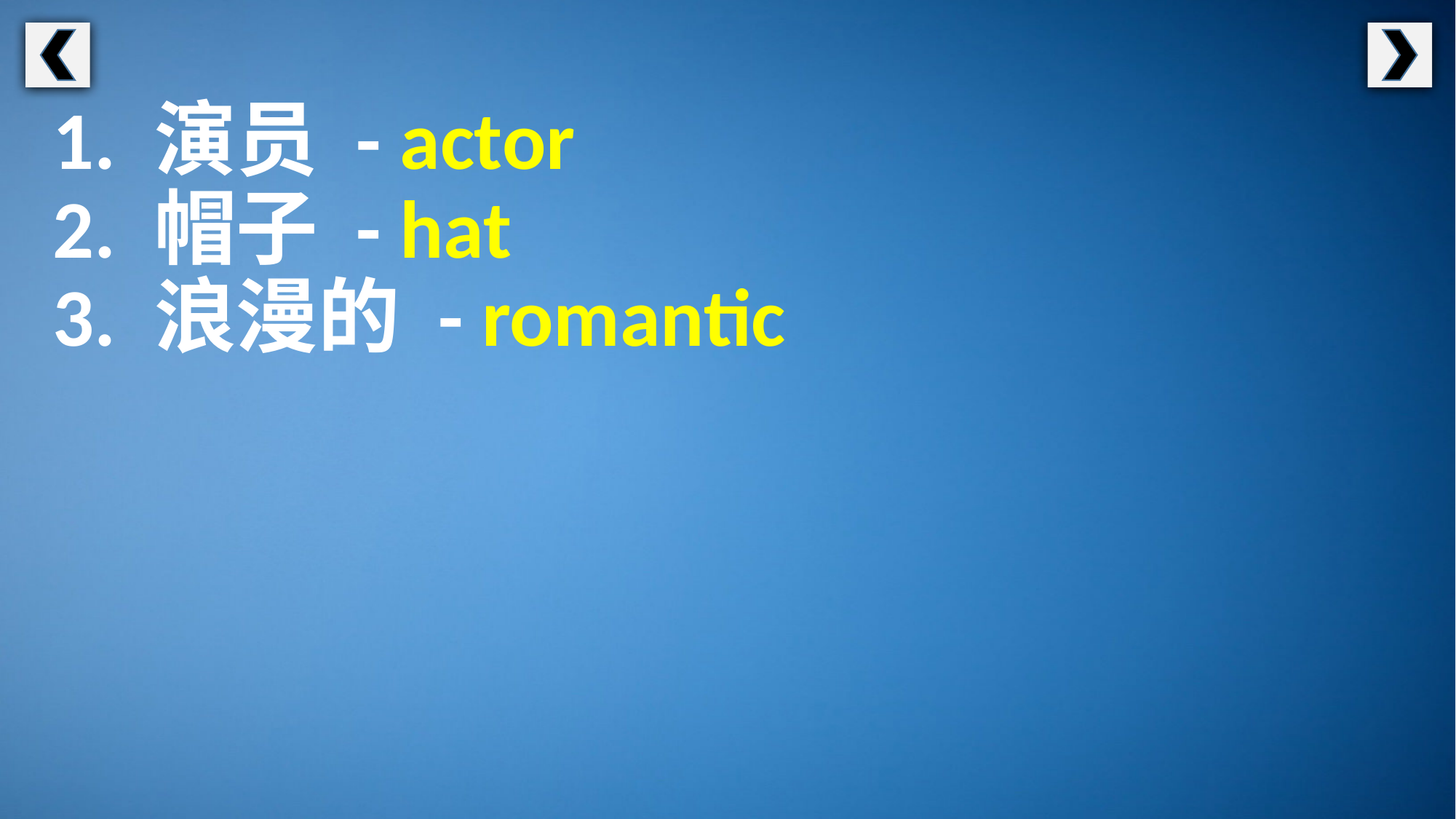

1. 演员 - actor
2. 帽子 - hat
3. 浪漫的 - romantic